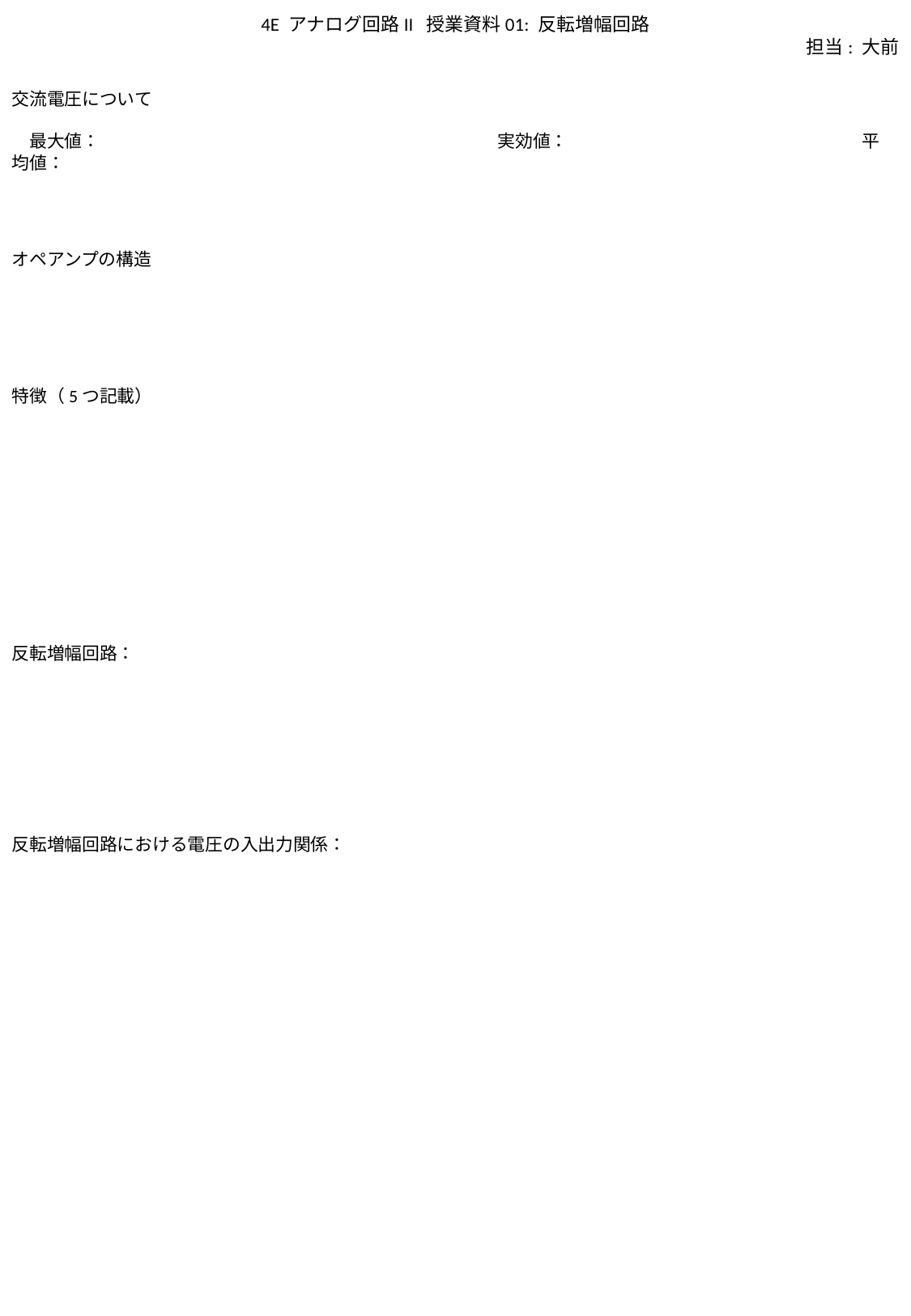

4E アナログ回路II  授業資料01: 反転増幅回路
担当: 大前
交流電圧について

　最大値：				実効値：			平均値：
オペアンプの構造
特徴（5つ記載）
反転増幅回路：

反転増幅回路における電圧の入出力関係：